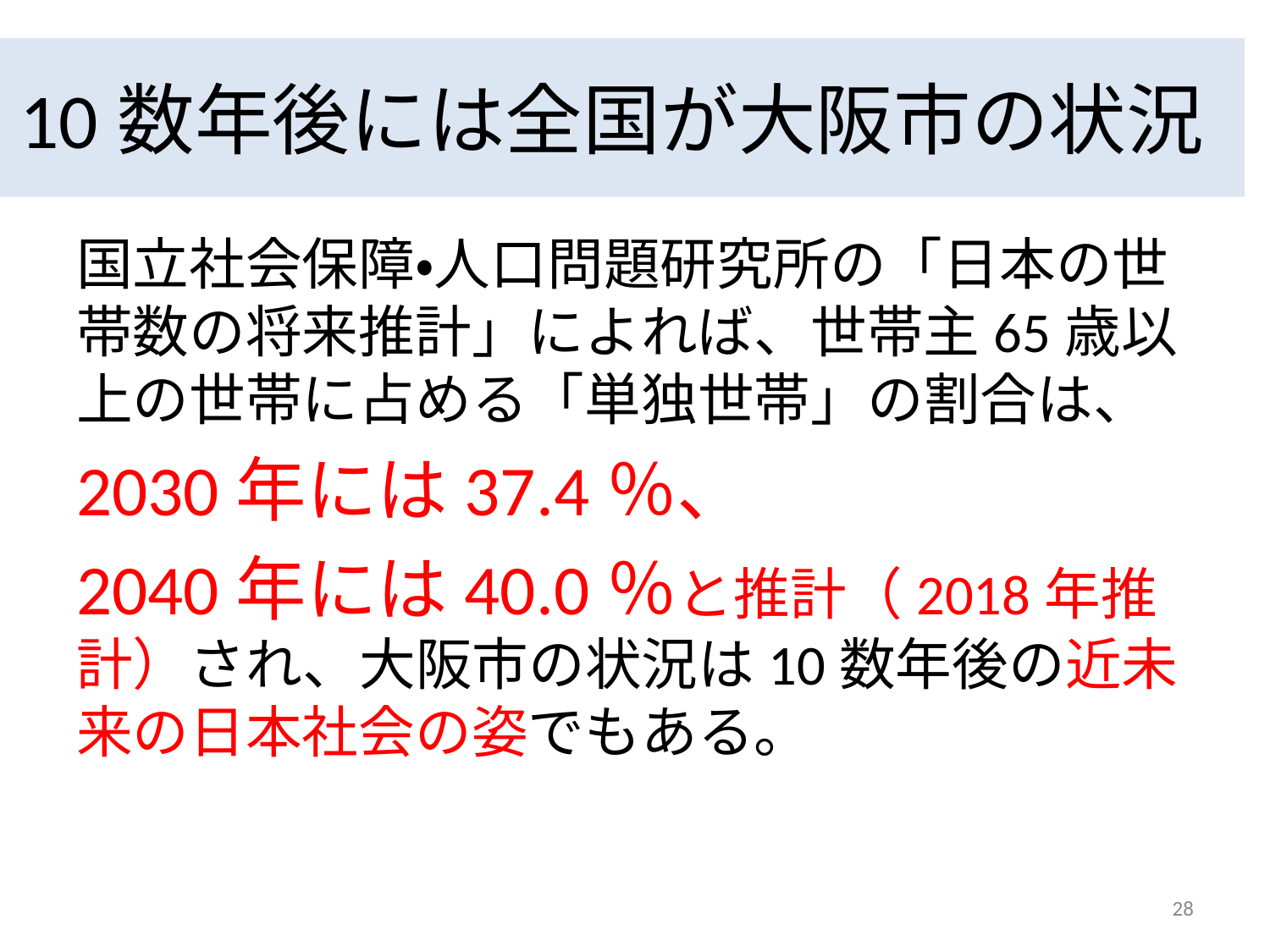

# 10数年後には全国が大阪市の状況
国立社会保障・人口問題研究所の「日本の世帯数の将来推計」によれば、世帯主65歳以上の世帯に占める「単独世帯」の割合は、
2030年には37.4％、
2040年には40.0％と推計（2018年推計）され、大阪市の状況は10数年後の近未来の日本社会の姿でもある。
28